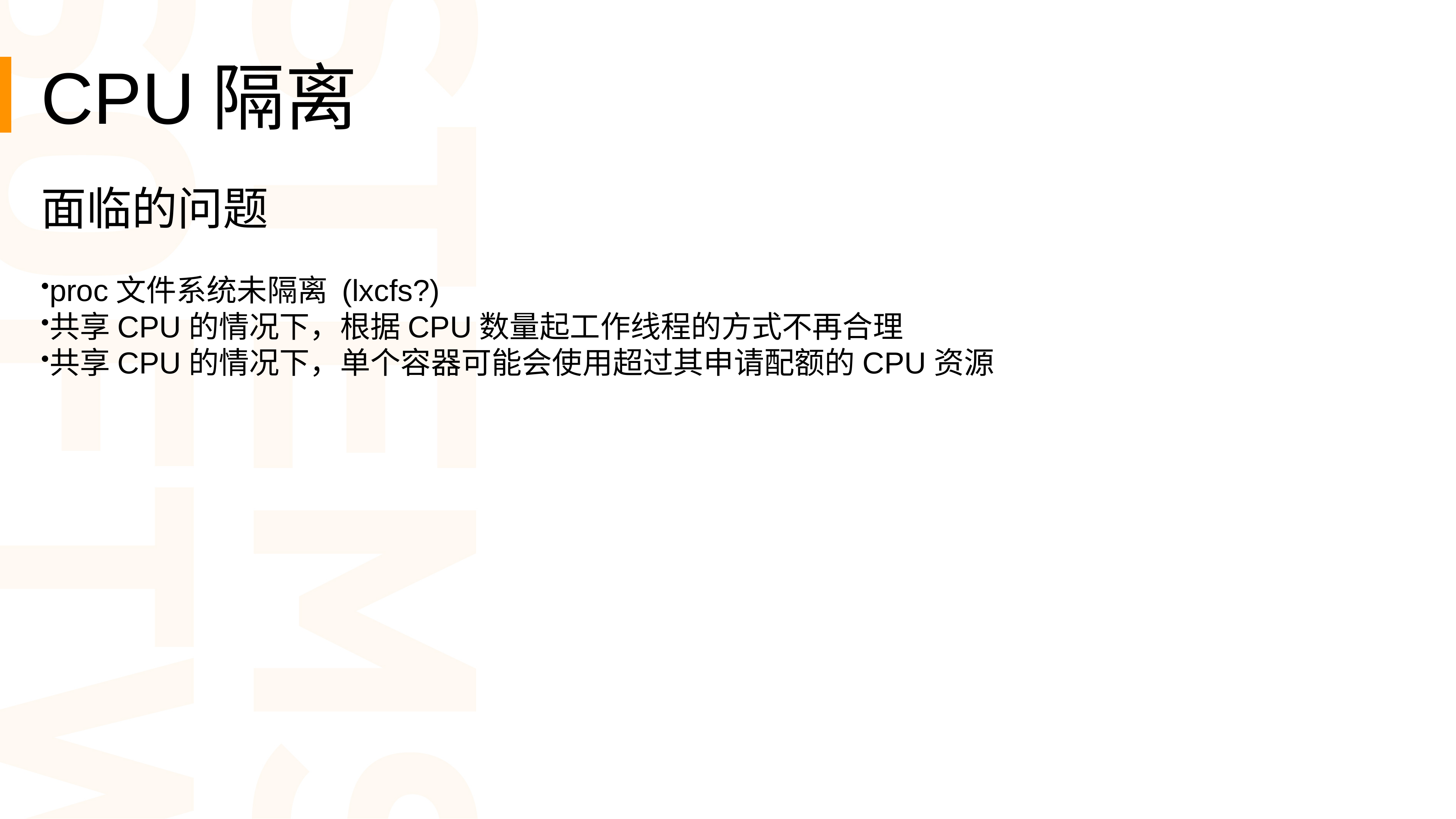

CPU隔离

面临的问题

proc文件系统未隔离 (lxcfs?)
共享CPU的情况下，根据CPU数量起工作线程的方式不再合理
共享CPU的情况下，单个容器可能会使用超过其申请配额的CPU资源